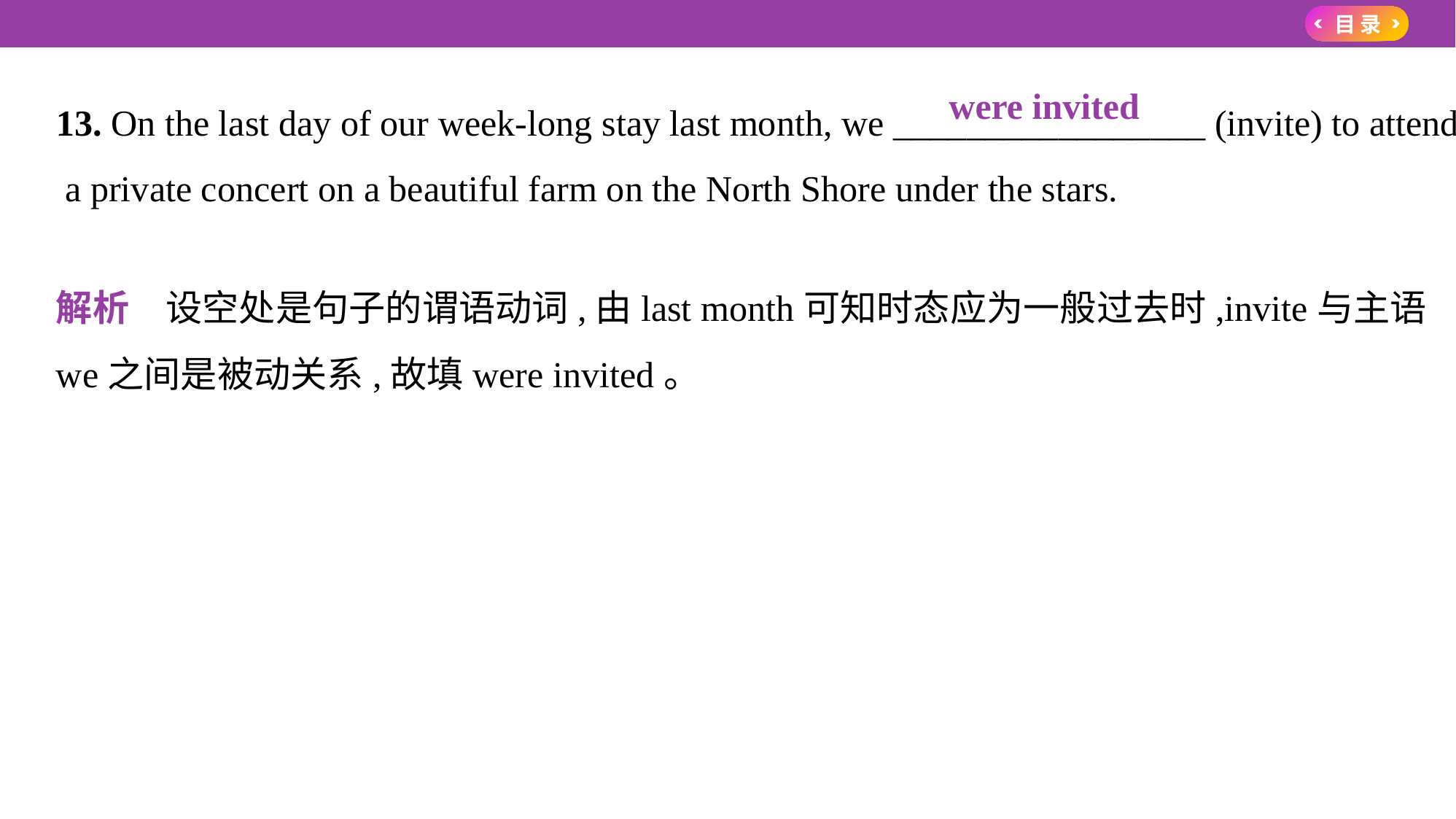

13. On the last day of our week-long stay last month, we _________________ (invite) to attend
 a private concert on a beautiful farm on the North Shore under the stars.

解析　设空处是句子的谓语动词,由last month可知时态应为一般过去时,invite与主语
we之间是被动关系,故填were invited。
　were invited